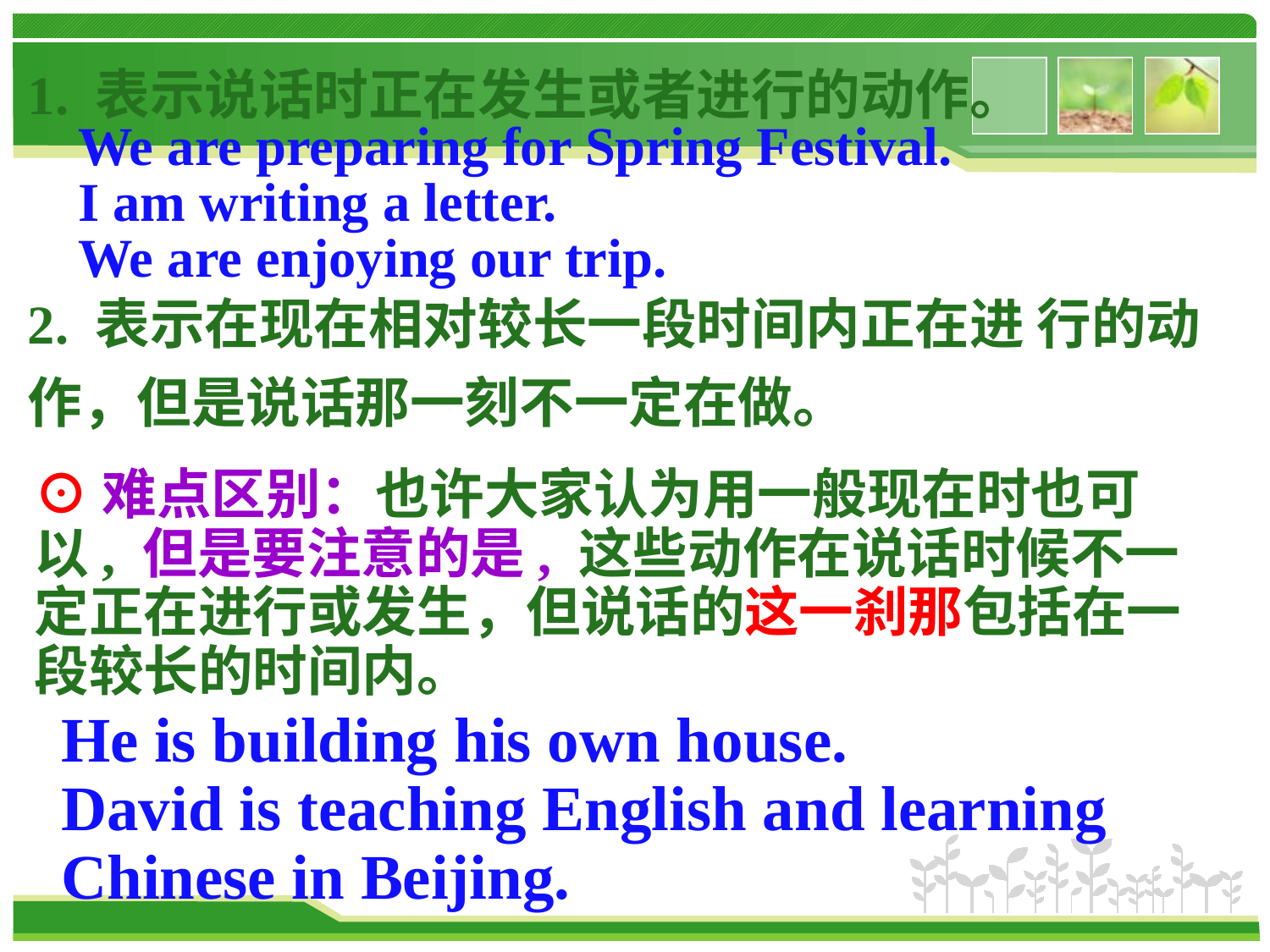

1. 表示说话时正在发生或者进行的动作。

2. 表示在现在相对较长一段时间内正在进 行的动作，但是说话那一刻不一定在做。
We are preparing for Spring Festival.
I am writing a letter.
We are enjoying our trip.
⊙难点区别：也许大家认为用一般现在时也可以, 但是要注意的是, 这些动作在说话时候不一定正在进行或发生，但说话的这一刹那包括在一段较长的时间内。
He is building his own house.
David is teaching English and learning Chinese in Beijing.